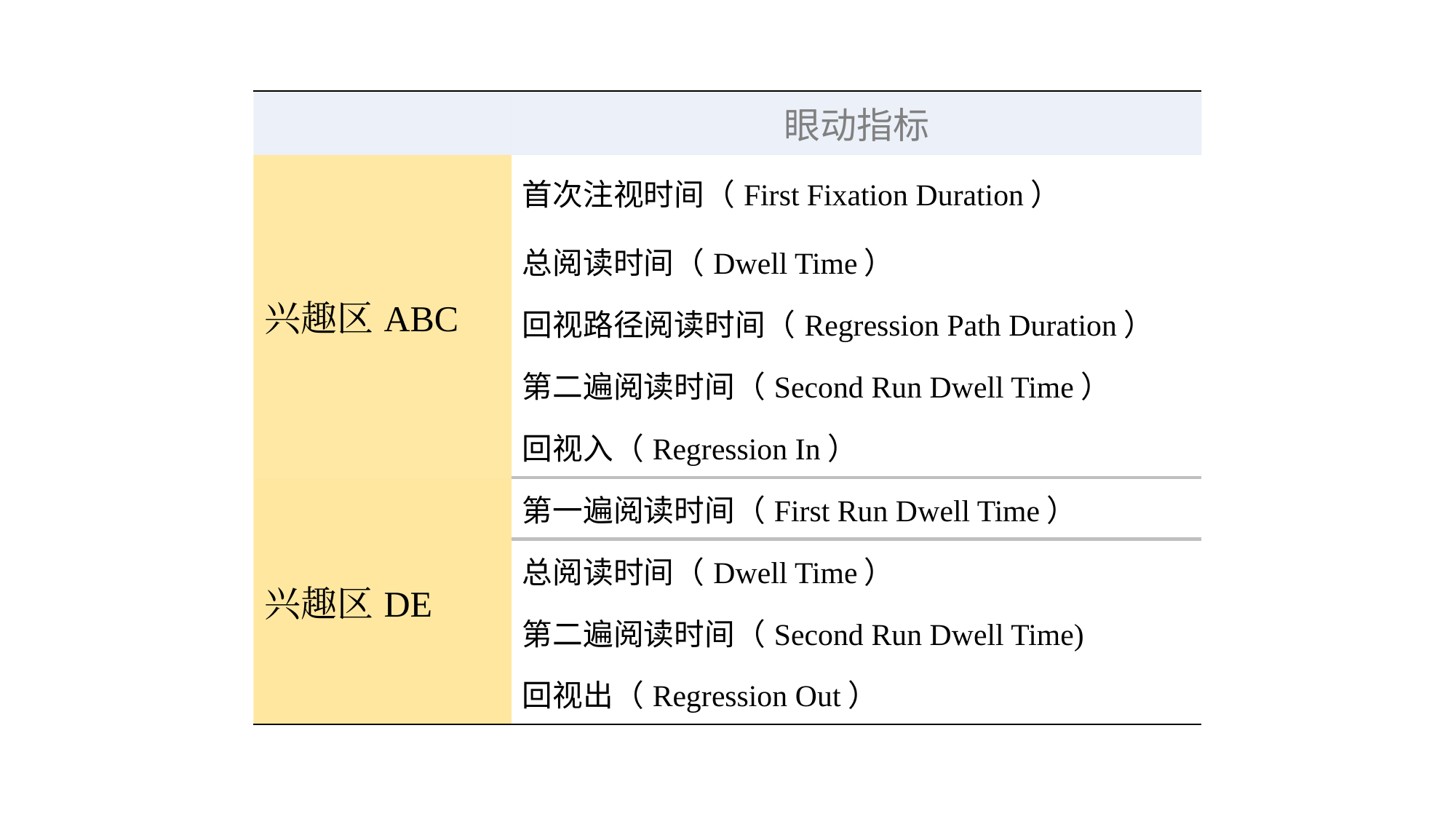

|  | 眼动指标 |
| --- | --- |
| 兴趣区ABC | 首次注视时间（First Fixation Duration） |
|  | 总阅读时间（Dwell Time） |
|  | 回视路径阅读时间（Regression Path Duration） |
|  | 第二遍阅读时间（Second Run Dwell Time） |
|  | 回视入（Regression In） |
| 兴趣区DE | 第一遍阅读时间（First Run Dwell Time） |
|  | 总阅读时间（Dwell Time） |
|  | 第二遍阅读时间（Second Run Dwell Time) |
|  | 回视出（Regression Out） |